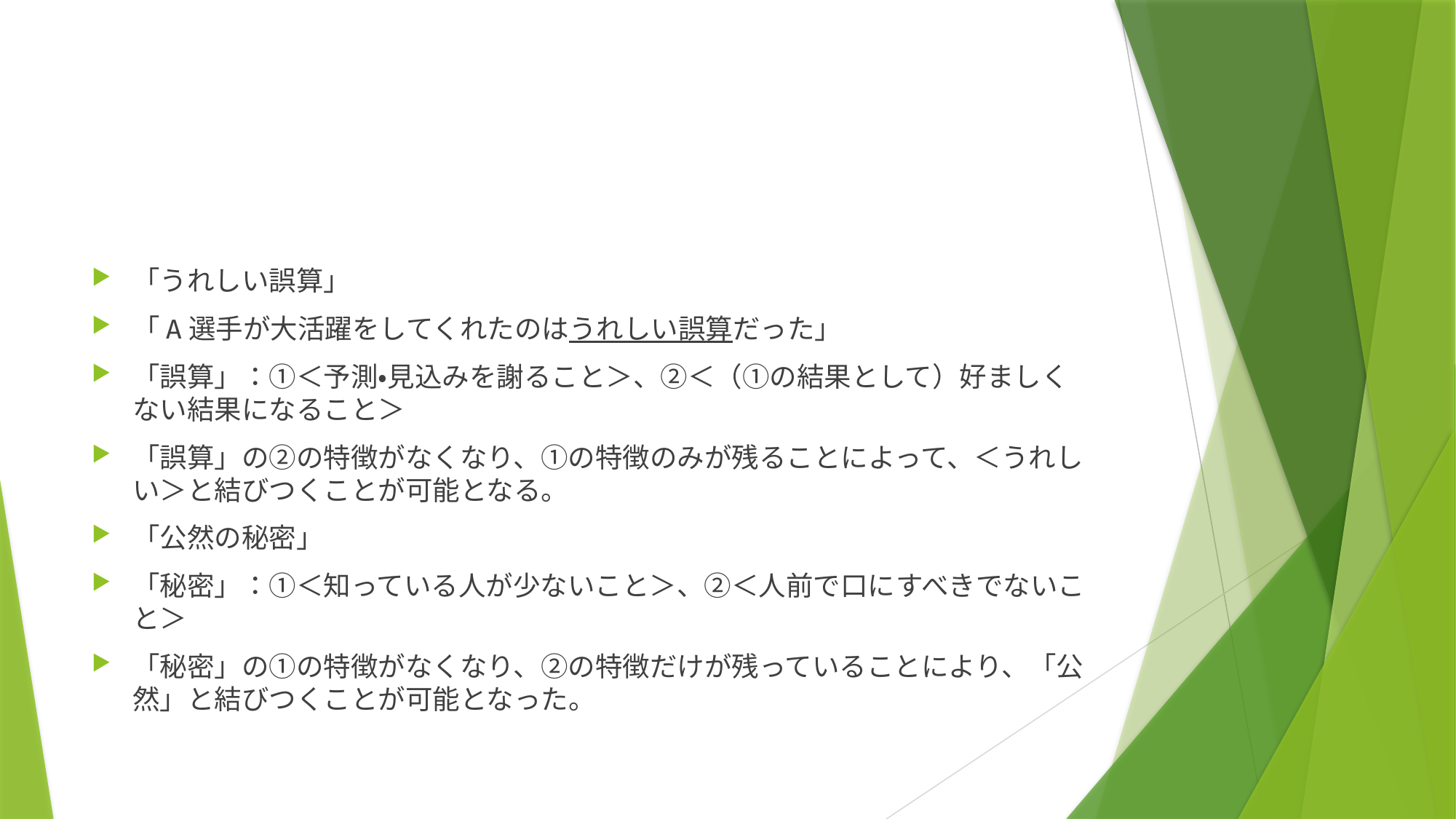

#
「うれしい誤算」
「A選手が大活躍をしてくれたのはうれしい誤算だった」
「誤算」：①＜予測・見込みを謝ること＞、②＜（①の結果として）好ましくない結果になること＞
「誤算」の②の特徴がなくなり、①の特徴のみが残ることによって、＜うれしい＞と結びつくことが可能となる。
「公然の秘密」
「秘密」：①＜知っている人が少ないこと＞、②＜人前で口にすべきでないこと＞
「秘密」の①の特徴がなくなり、②の特徴だけが残っていることにより、「公然」と結びつくことが可能となった。